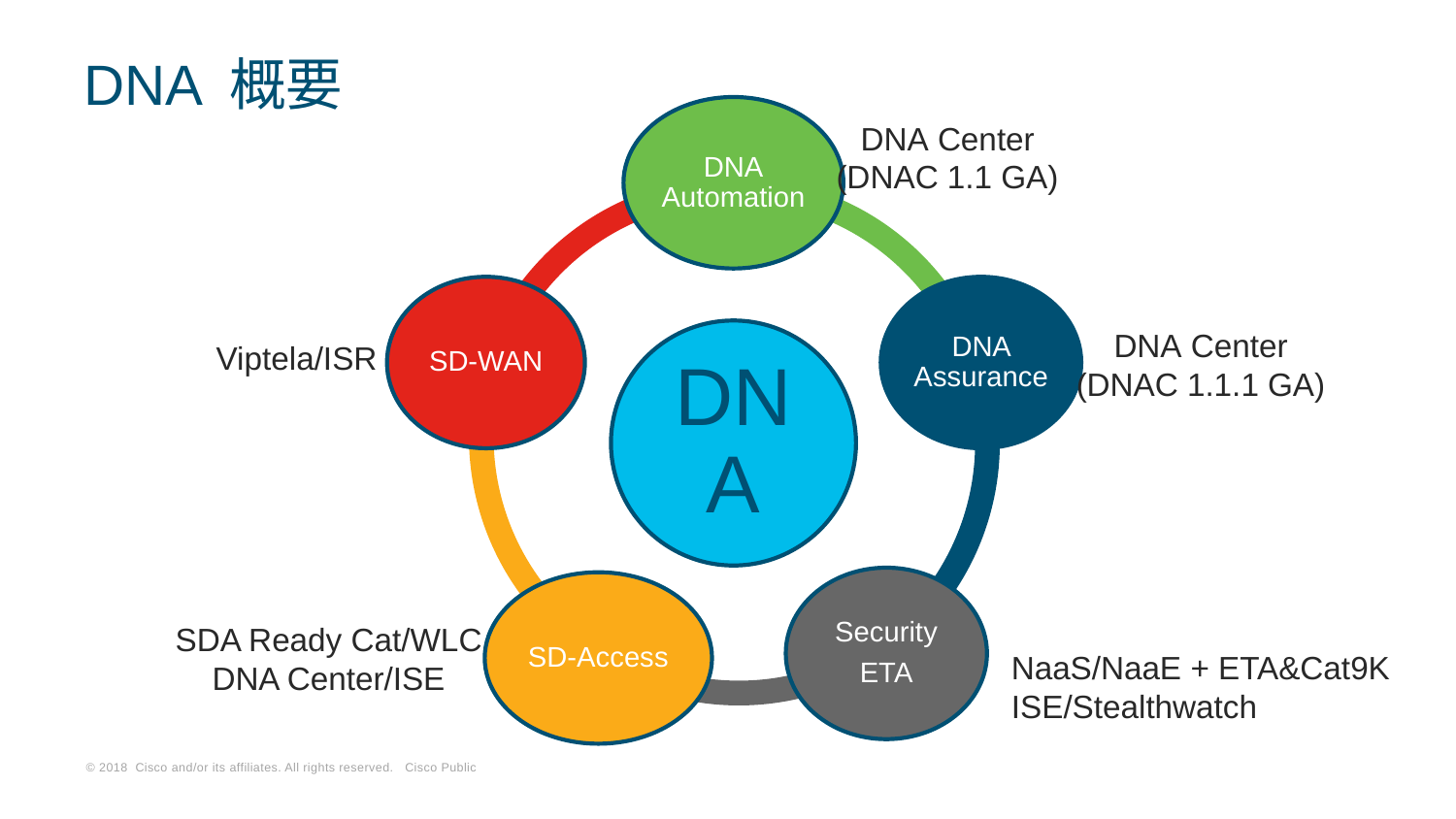

DNA 概要
DNA
DNA Automation
DNA Assurance
Security
ETA
SD-Access
SD-WAN
DNA Center
(DNAC 1.1 GA)
DNA Center
(DNAC 1.1.1 GA)
Viptela/ISR
SDA Ready Cat/WLC
DNA Center/ISE
NaaS/NaaE + ETA&Cat9K
ISE/Stealthwatch